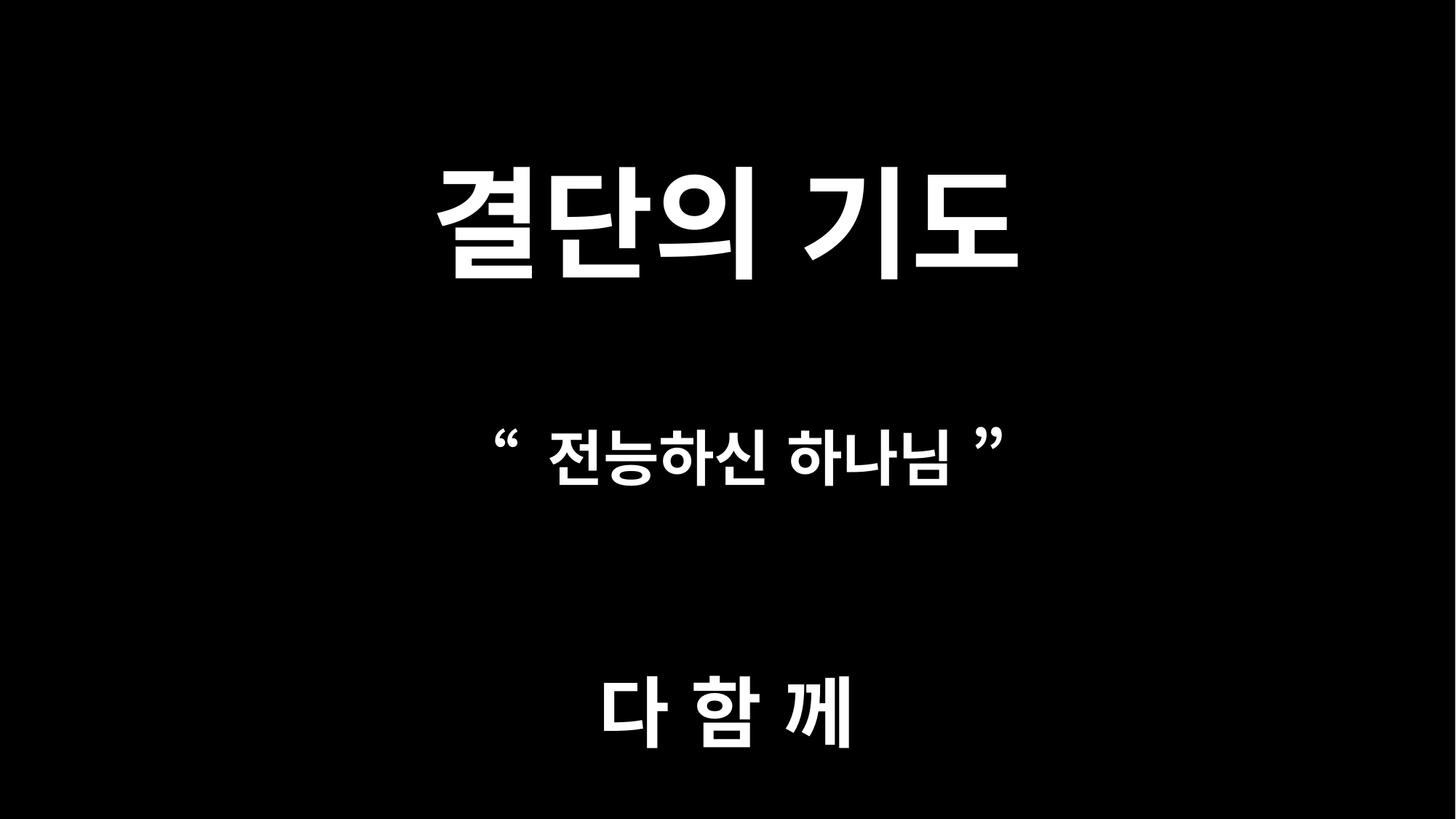

# 결단의 기도
“ 전능하신 하나님 ”
다 함 께